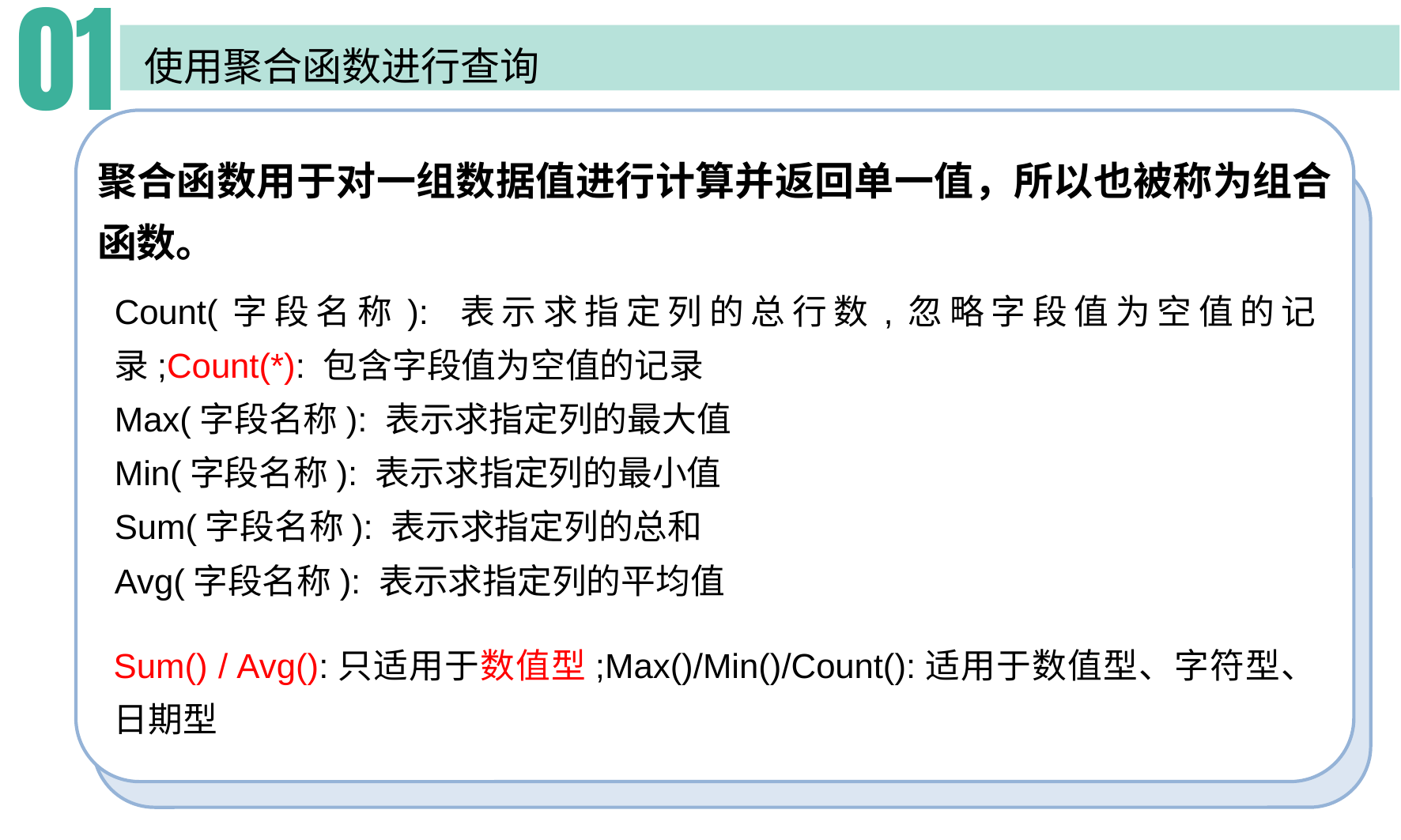

01

使用聚合函数进行查询

聚合函数用于对一组数据值进行计算并返回单一值，所以也被称为组合函数。
Count(字段名称): 表示求指定列的总行数,忽略字段值为空值的记录;Count(*): 包含字段值为空值的记录
Max(字段名称): 表示求指定列的最大值
Min(字段名称): 表示求指定列的最小值
Sum(字段名称): 表示求指定列的总和
Avg(字段名称): 表示求指定列的平均值
Sum() / Avg():只适用于数值型;Max()/Min()/Count():适用于数值型、字符型、日期型